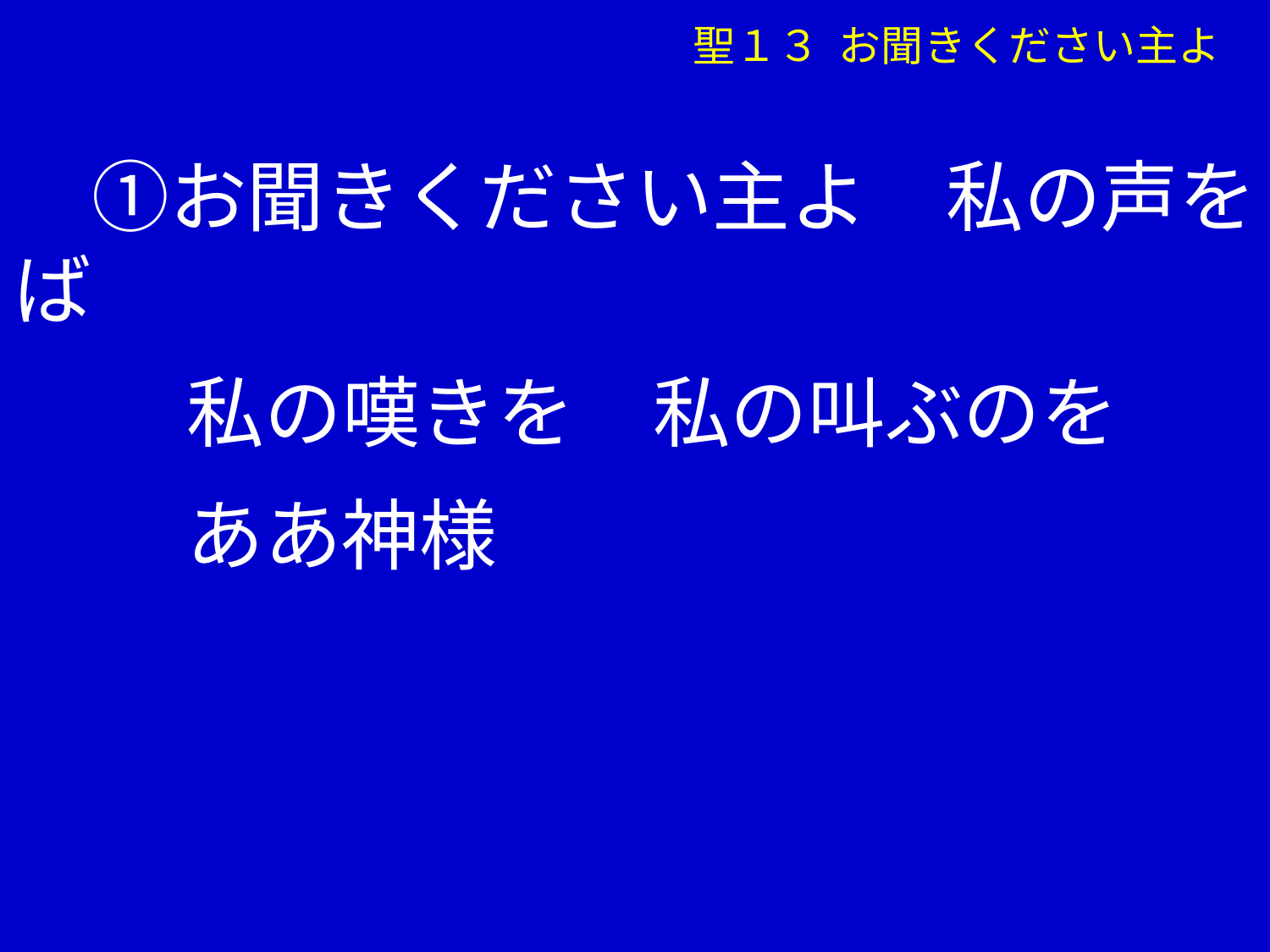

聖１３  お聞きください主よ
　①お聞きください主よ　私の声をば
　 　私の嘆きを　私の叫ぶのを
　 　ああ神様